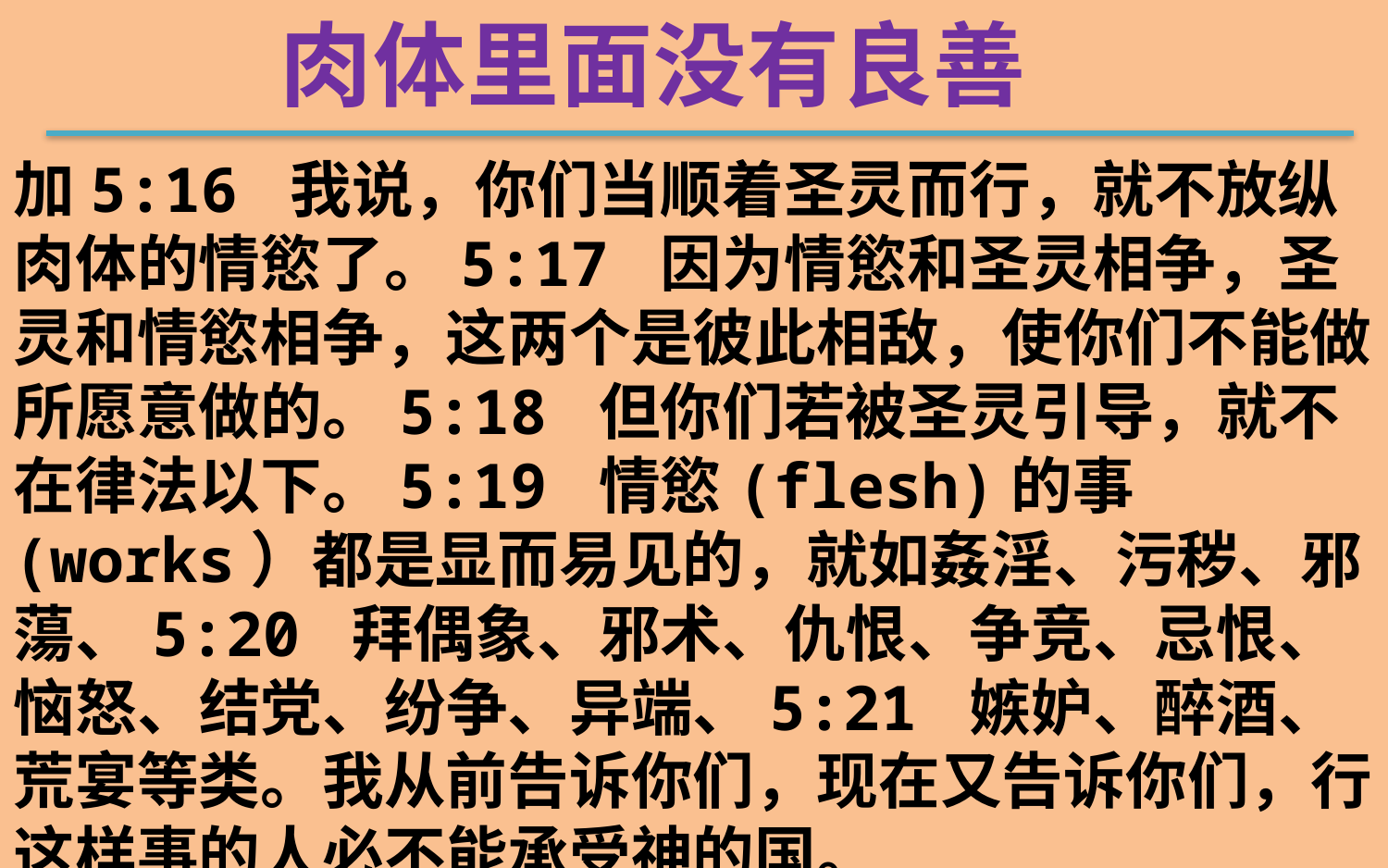

肉体里面没有良善
加5:16 我说，你们当顺着圣灵而行，就不放纵肉体的情慾了。5:17 因为情慾和圣灵相争，圣灵和情慾相争，这两个是彼此相敌，使你们不能做所愿意做的。5:18 但你们若被圣灵引导，就不在律法以下。5:19 情慾(flesh)的事(works）都是显而易见的，就如姦淫、污秽、邪蕩、5:20 拜偶象、邪术、仇恨、争竞、忌恨、恼怒、结党、纷争、异端、5:21 嫉妒、醉酒、荒宴等类。我从前告诉你们，现在又告诉你们，行这样事的人必不能承受神的国。